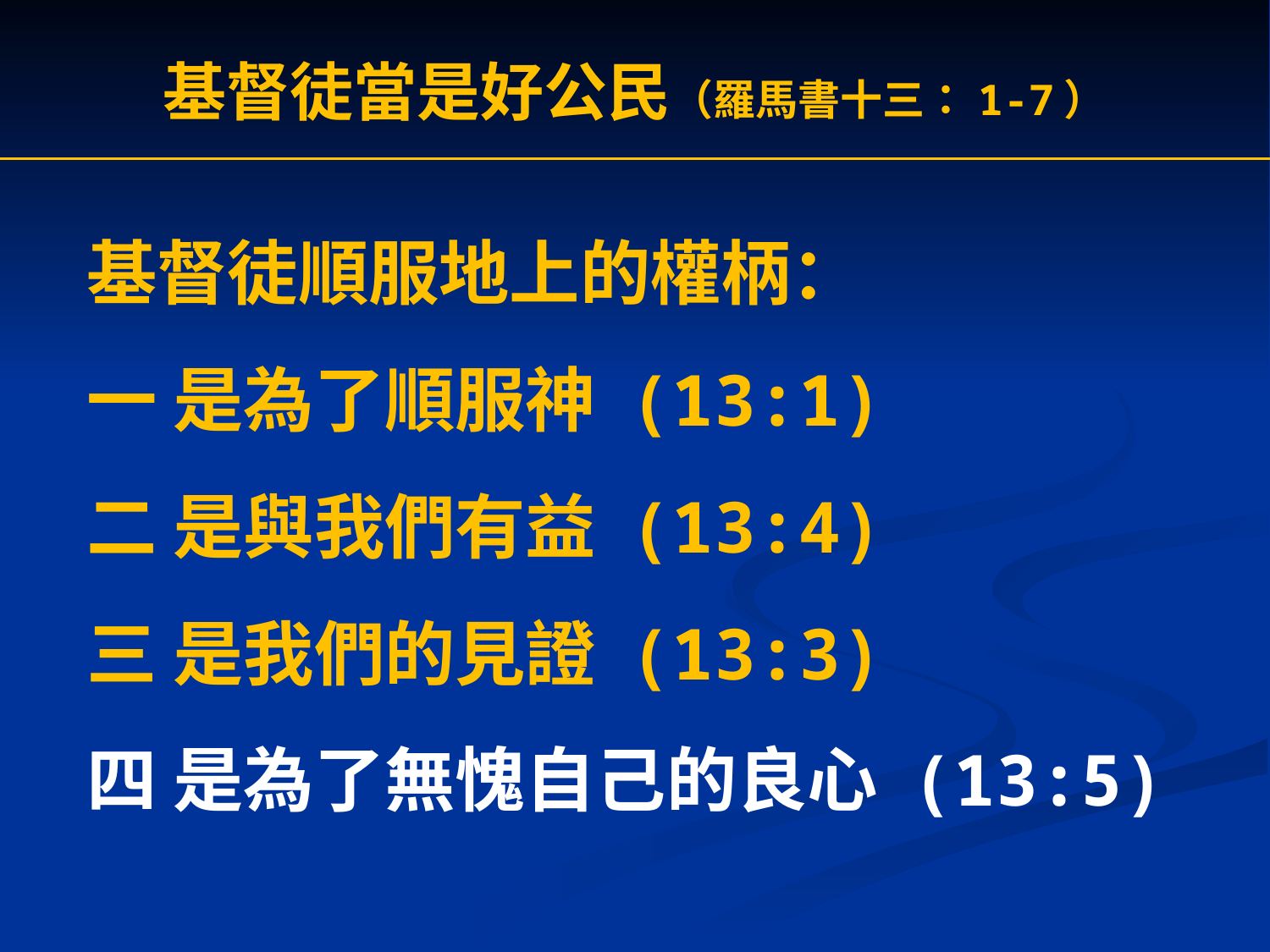

基督徒當是好公民（羅馬書十三：1-7）
基督徒順服地上的權柄：
一 是為了順服神 (13:1)
二 是與我們有益 (13:4)
三 是我們的見證 (13:3)
四 是為了無愧自己的良心 (13:5)